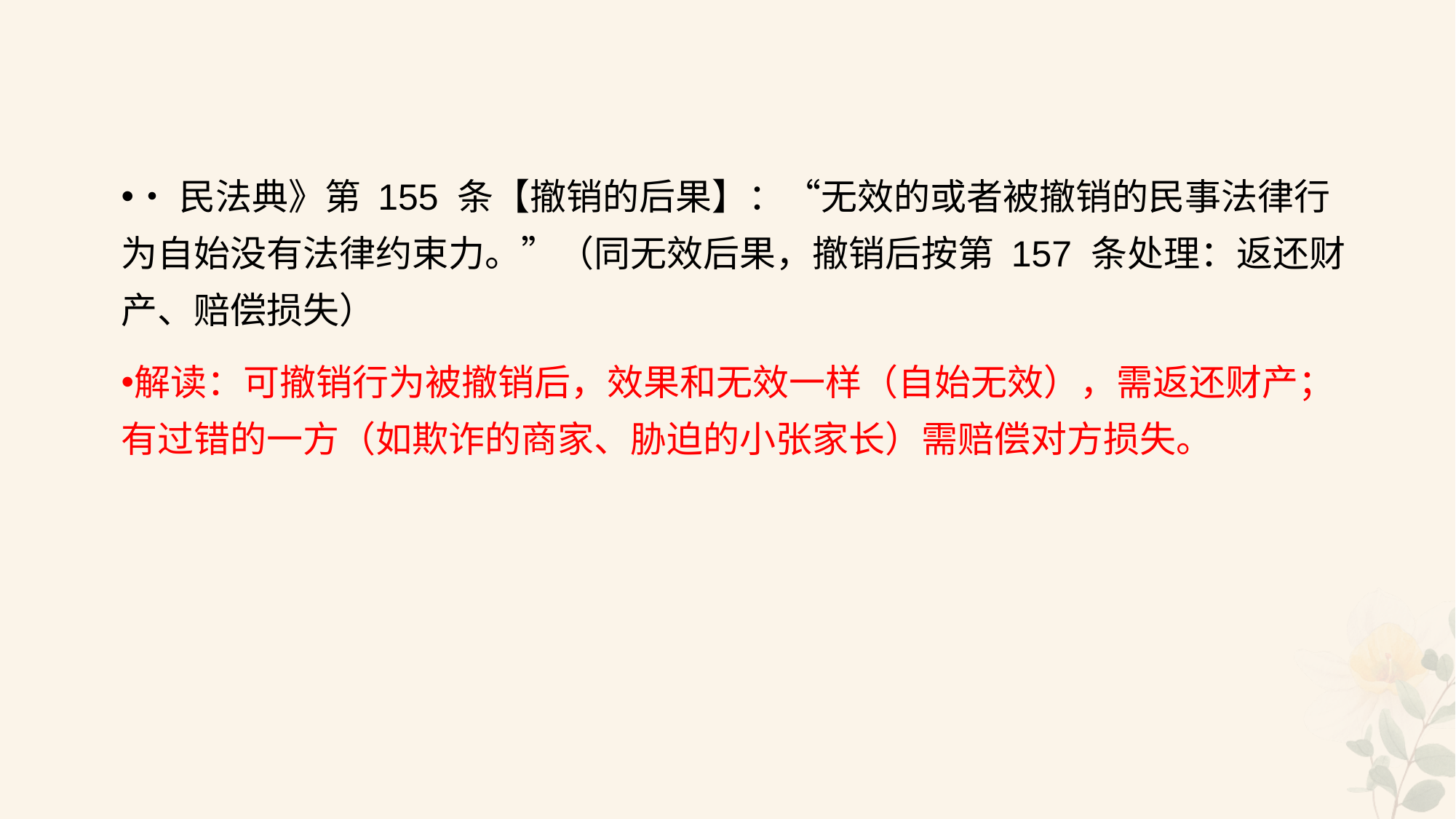

#
•民法典》第 155 条【撤销的后果】：“无效的或者被撤销的民事法律行为自始没有法律约束力。”（同无效后果，撤销后按第 157 条处理：返还财产、赔偿损失）
解读：可撤销行为被撤销后，效果和无效一样（自始无效），需返还财产；有过错的一方（如欺诈的商家、胁迫的小张家长）需赔偿对方损失。